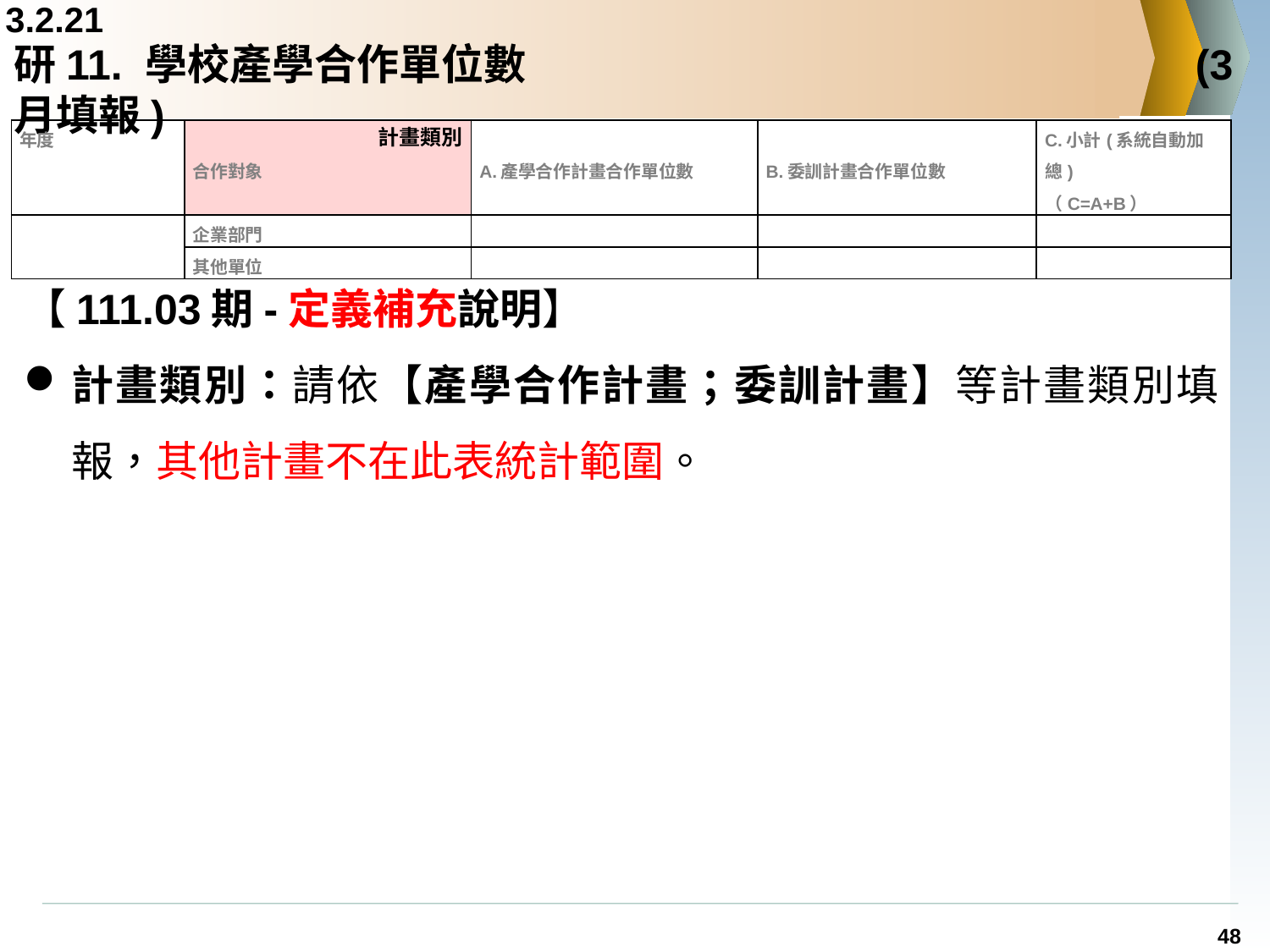

3.2.21
# 研11. 學校產學合作單位數					   (3月填報)
| 年度 | 計畫類別 合作對象 | A.產學合作計畫合作單位數 | B.委訓計畫合作單位數 | C.小計(系統自動加總) （C=A+B） |
| --- | --- | --- | --- | --- |
|  | 企業部門 |  |  |  |
|  | 其他單位 |  |  |  |
【111.03期-定義補充說明】
計畫類別：請依【產學合作計畫；委訓計畫】等計畫類別填報，其他計畫不在此表統計範圍。